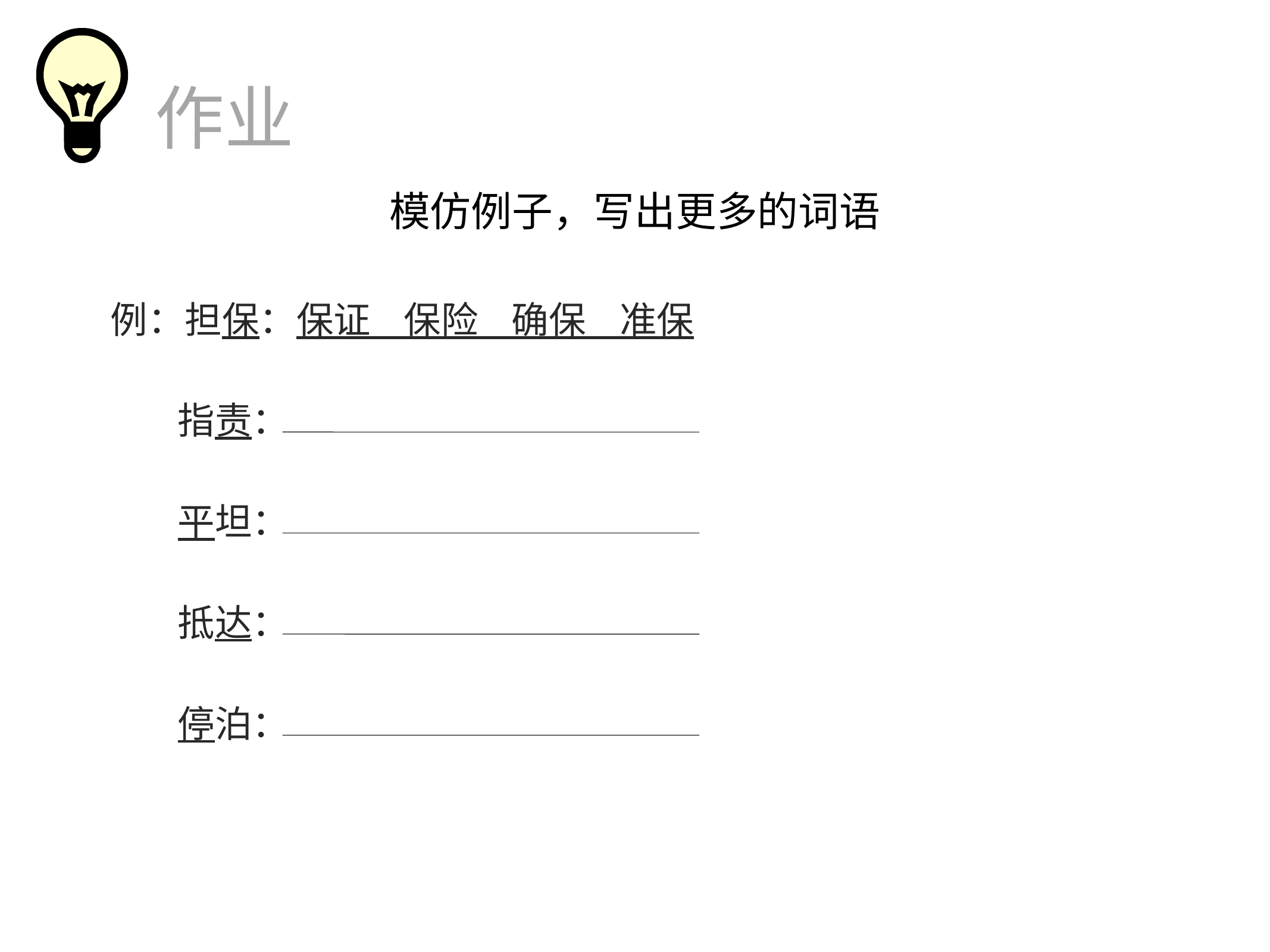

作业
模仿例子，写出更多的词语
例：担保：保证    保险    确保    准保
指责：

平坦：

抵达：

停泊：